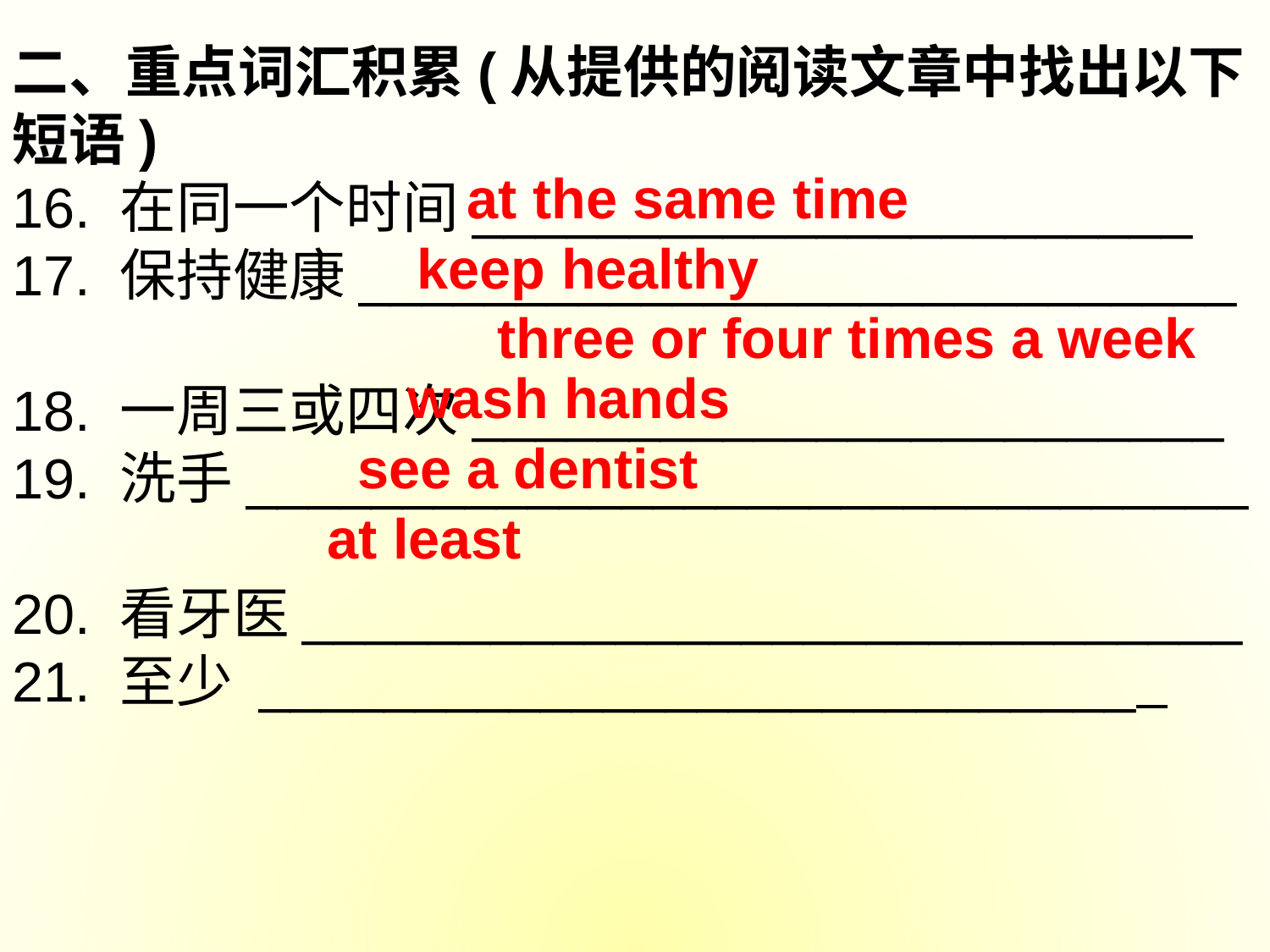

二、重点词汇积累(从提供的阅读文章中找出以下短语)
16. 在同一个时间_______________________
17. 保持健康____________________________
18. 一周三或四次________________________
19. 洗手________________________________
20. 看牙医______________________________
21. 至少 ____________________________

at the same time
keep healthy
three or four times a week
wash hands
see a dentist
at least